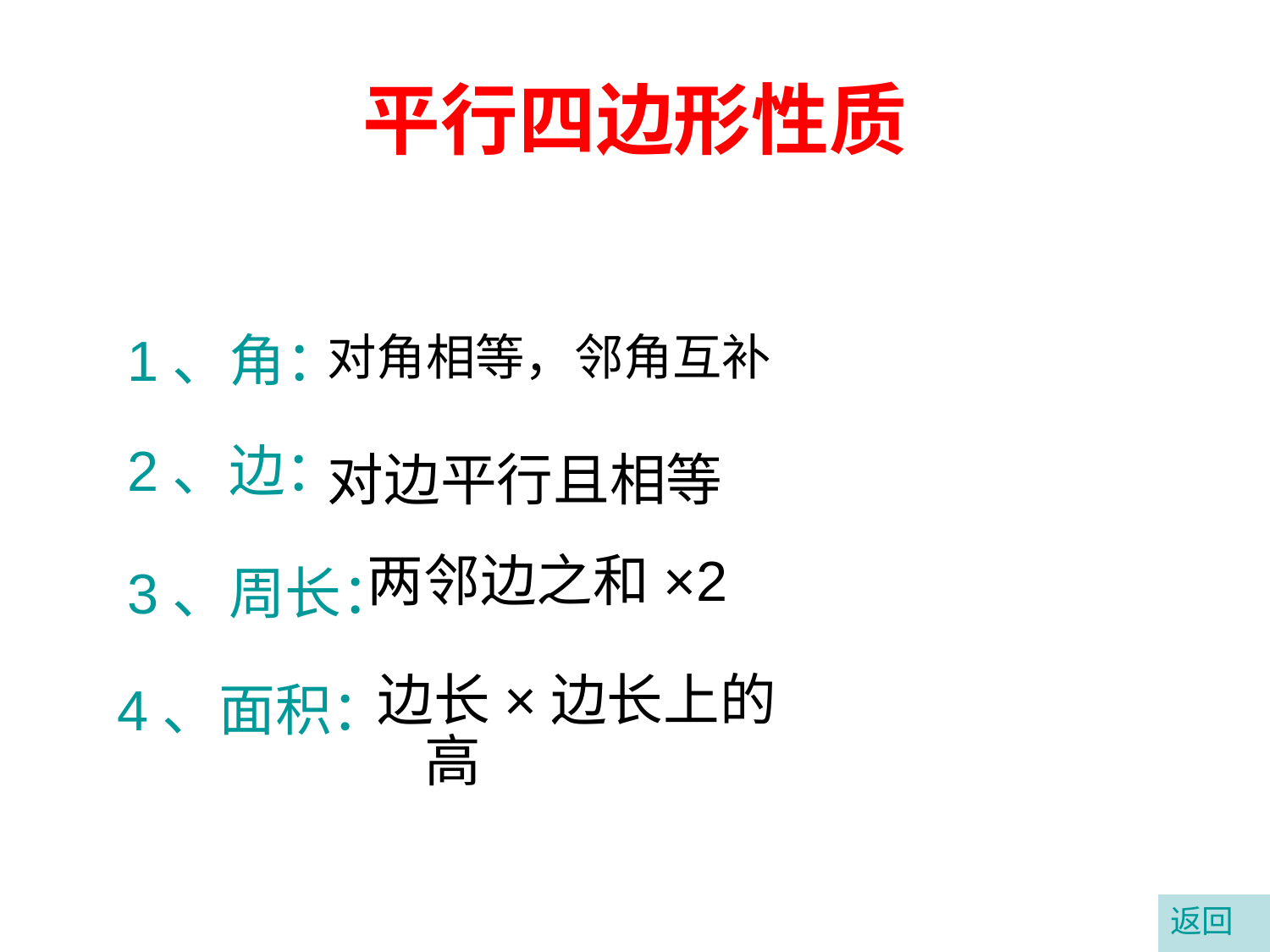

# 平行四边形性质
1、角：
对角相等，邻角互补
2、边：
对边平行且相等
两邻边之和×2
3、周长：
边长×边长上的高
4、面积：
7
返回